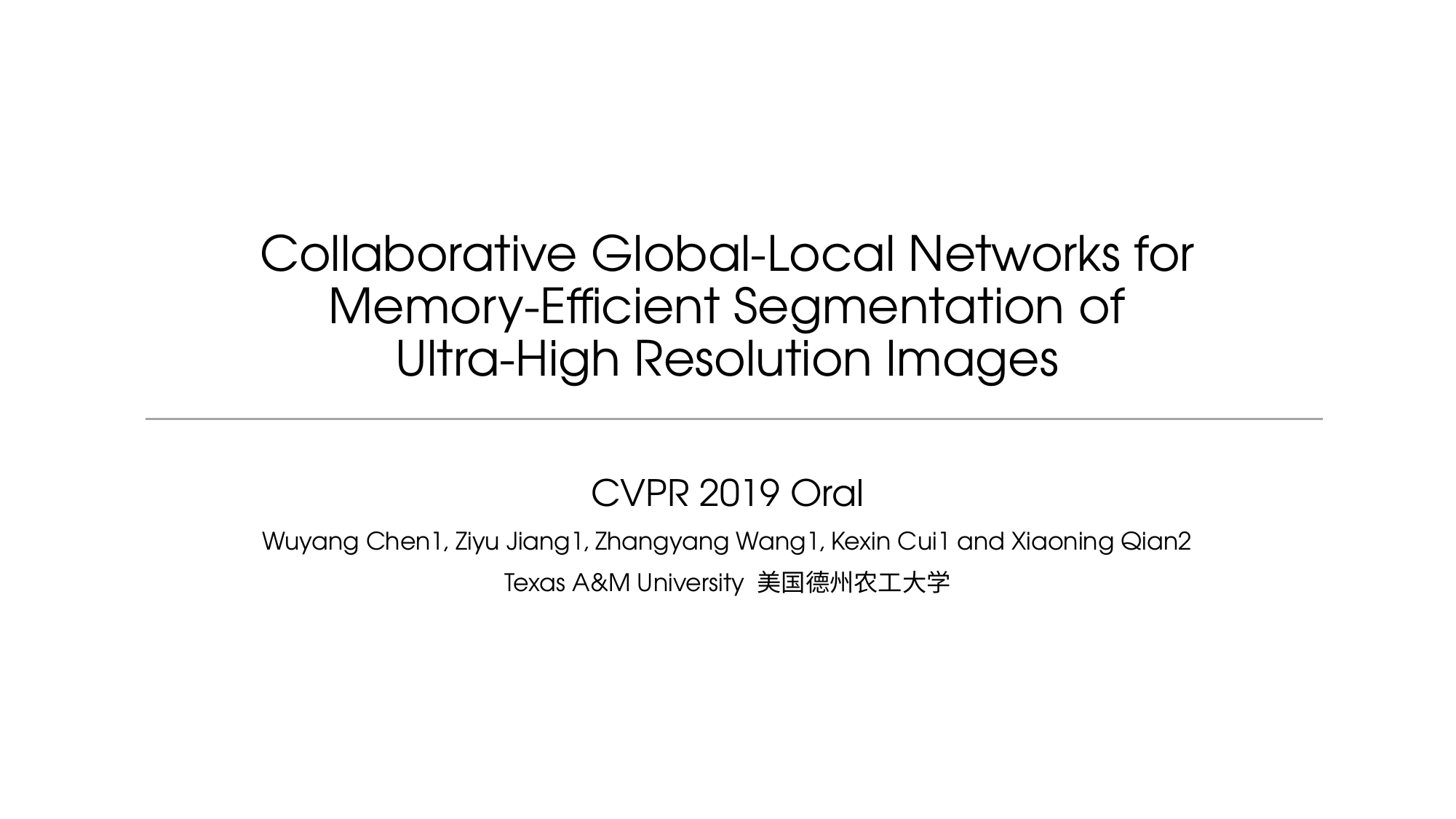

# Collaborative Global-Local Networks for Memory-Efficient Segmentation of Ultra-High Resolution Images
CVPR 2019 Oral
Wuyang Chen1, Ziyu Jiang1, Zhangyang Wang1, Kexin Cui1 and Xiaoning Qian2
Texas A&M University 美国德州农工大学